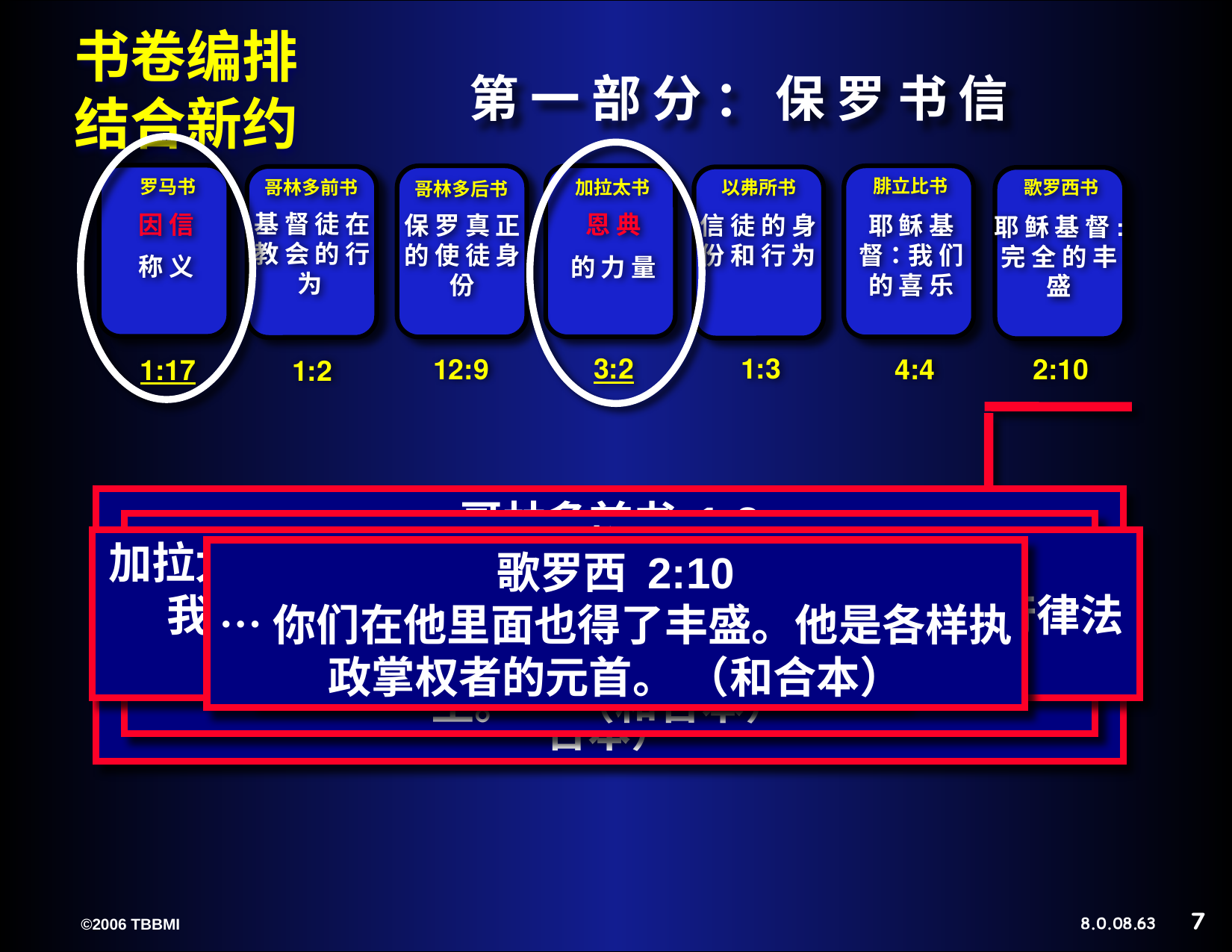

第 一 部 分 ： 保 罗 书 信

罗马书
因 信
称 义
1:17

加拉太书
恩 典
的 力 量
3:2

哥林多后书
保 罗 真 正 的 使 徒 身 份
12:9

腓立比书
耶 稣 基 督：我 们 的 喜 乐
4:4

哥林多前书
基 督 徒 在 教 会 的 行 为
1:2

以弗所书
信 徒 的 身 份 和 行 为
1:3

歌罗西书
耶 稣 基 督: 完 全 的 丰 盛
2:10

哥林多前书 1:2
写信给在哥林多　神的教会，就是在基督耶稣里成圣，蒙召作圣徒的，以及所有在各处求告我主耶稣基督之名的人。基督是他们的主，也是我们的主。（和合本）
哥林多后书 12:9
他对我说：“我的恩典够你用的，因为我的能力是在人的软弱上显得完全。”所以，我更喜欢夸自己的软弱，好叫基督的能力覆庇我。（和合本）
罗马书 1:17
因为　神的义正在这福音上显明出来；这义是本于信，以至于信。如经上所记：“义人必因信得生。” （和合本）
以弗所 1:3
愿颂赞归与我们主耶稣基督的父　神！他在基督里曾赐给我们天上各样属灵的福气。（和合本）
加拉太 3:2                                                                       我只要问你们这一件：你们受了圣灵，是因行律法呢？是因听信福音呢？ （和合本）
腓立比 4:4
你们要靠主常常喜乐！我再说，你们要喜乐！
歌罗西 2:10
…你们在他里面也得了丰盛。他是各样执政掌权者的元首。 （和合本）

7
63